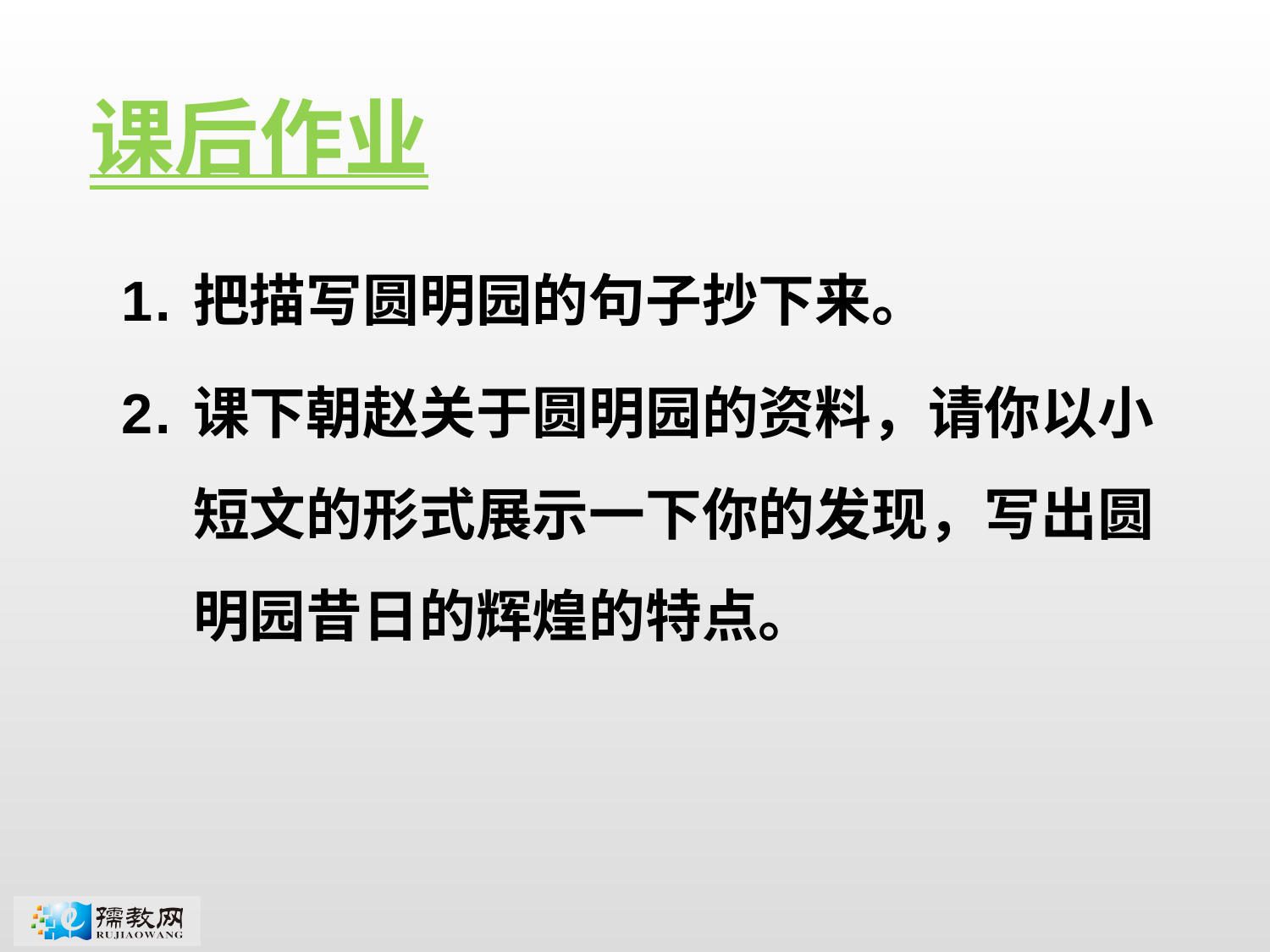

课后作业
把描写圆明园的句子抄下来。
课下朝赵关于圆明园的资料，请你以小短文的形式展示一下你的发现，写出圆明园昔日的辉煌的特点。